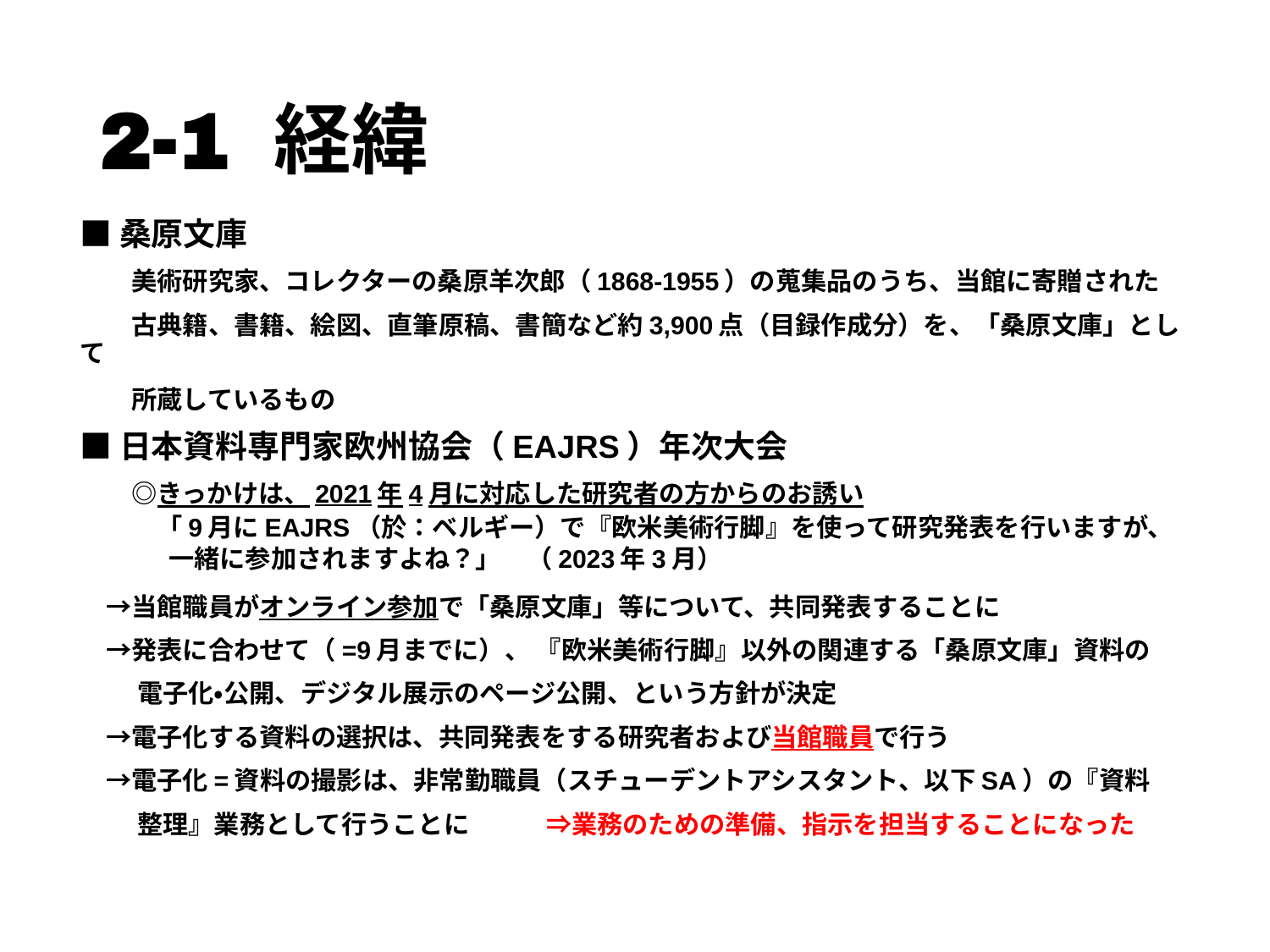

# 2-1 経緯
■桑原文庫
　　美術研究家、コレクターの桑原羊次郎（1868-1955）の蒐集品のうち、当館に寄贈された
　　古典籍、書籍、絵図、直筆原稿、書簡など約3,900点（目録作成分）を、「桑原文庫」として
　　所蔵しているもの
■日本資料専門家欧州協会（EAJRS）年次大会
　　◎きっかけは、2021年4月に対応した研究者の方からのお誘い
　　　「9月にEAJRS（於：ベルギー）で『欧米美術行脚』を使って研究発表を行いますが、
　　　  一緒に参加されますよね？」　（2023年3月）
　→当館職員がオンライン参加で「桑原文庫」等について、共同発表することに
　→発表に合わせて（=9月までに）、 『欧米美術行脚』以外の関連する「桑原文庫」資料の
　　 電子化・公開、デジタル展示のページ公開、という方針が決定
　→電子化する資料の選択は、共同発表をする研究者および当館職員で行う
　→電子化=資料の撮影は、非常勤職員（スチューデントアシスタント、以下SA）の『資料
　　 整理』業務として行うことに　　　⇒業務のための準備、指示を担当することになった